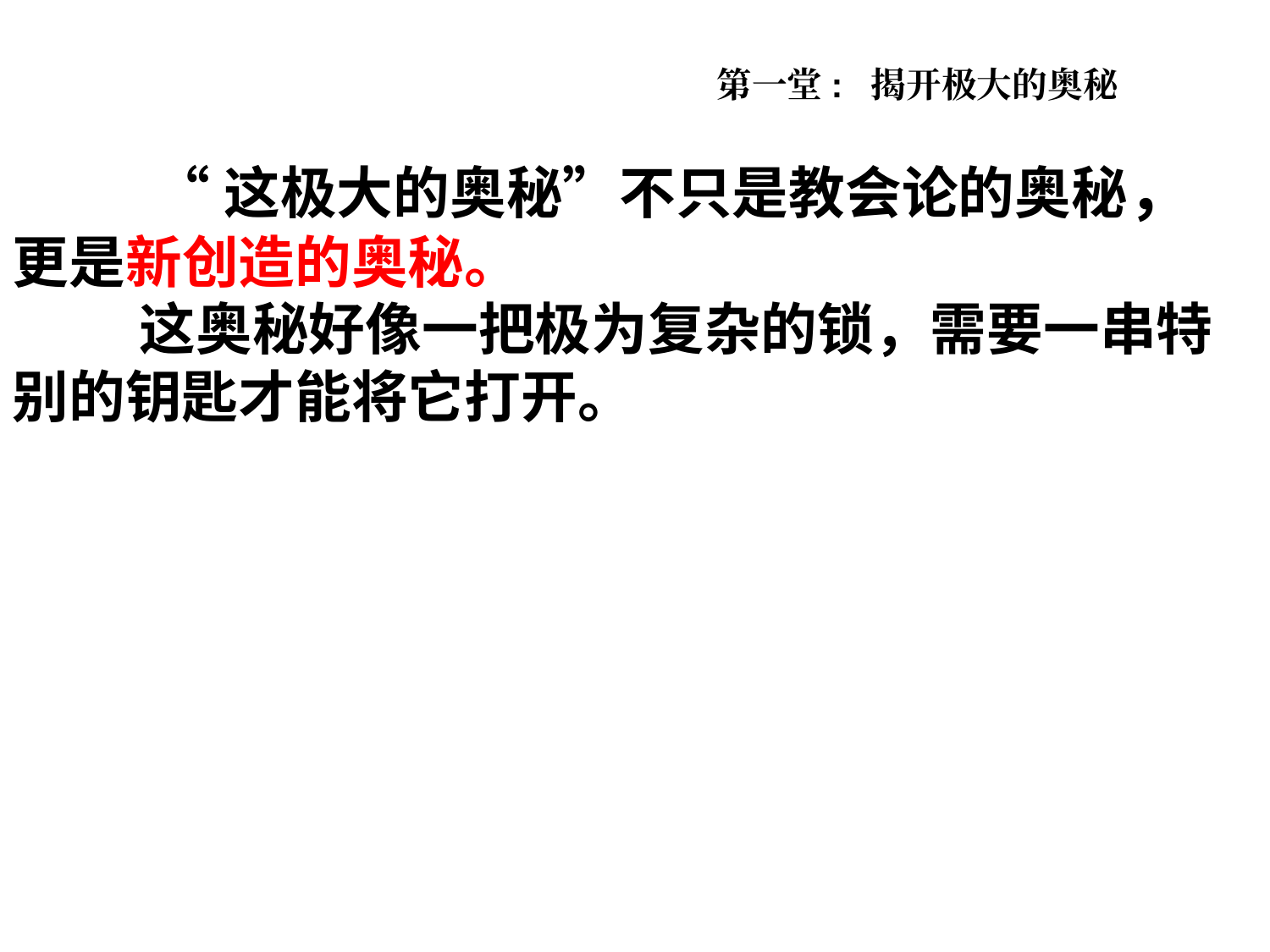

# 第一堂:  揭开极大的奥秘
	 “这极大的奥秘”不只是教会论的奥秘，更是新创造的奥秘。
	这奥秘好像一把极为复杂的锁，需要一串特别的钥匙才能将它打开。